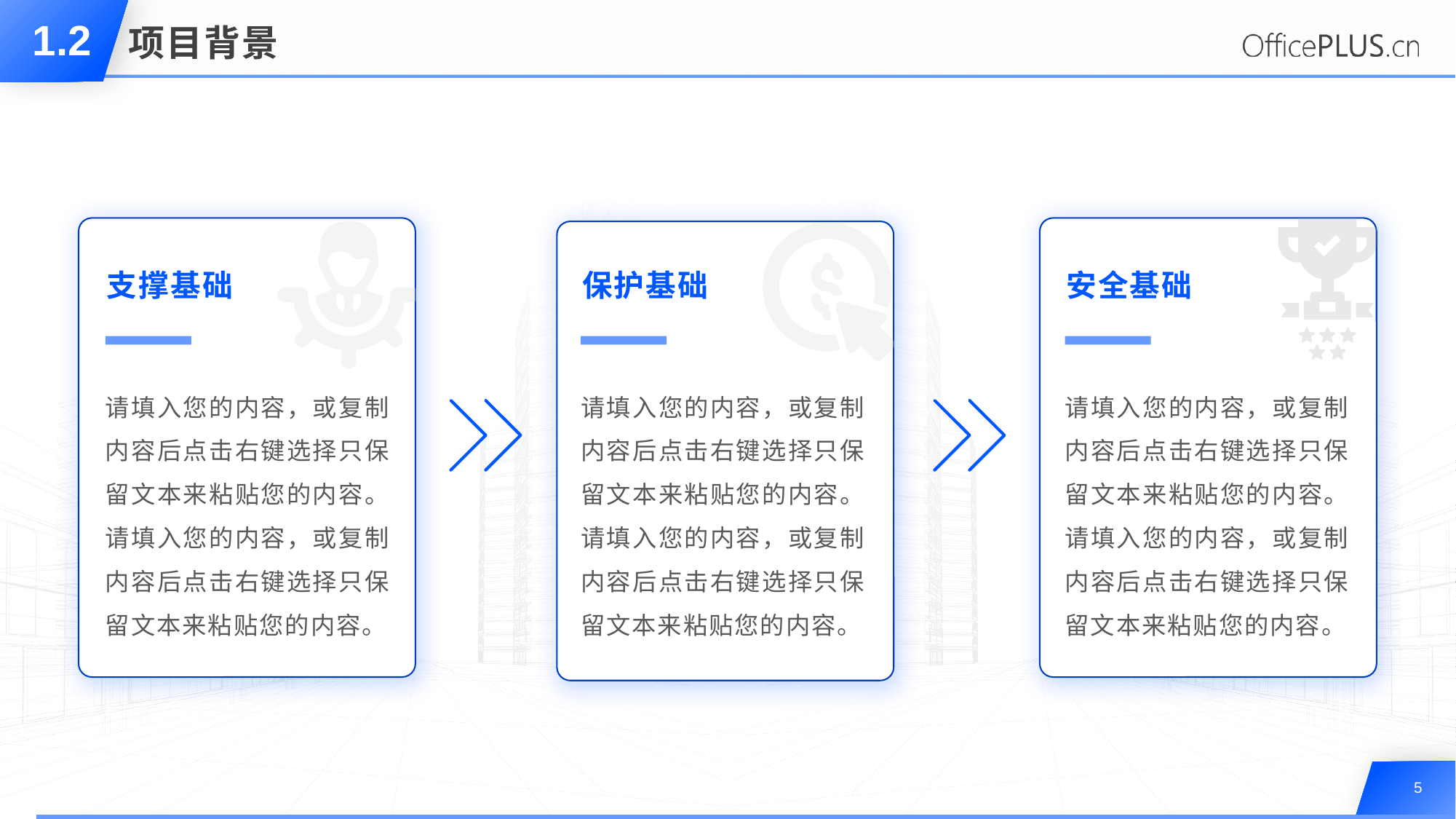

1.2
# 项目背景

支撑基础
保护基础
安全基础

请填入您的内容，或复制内容后点击右键选择只保留文本来粘贴您的内容。请填入您的内容，或复制内容后点击右键选择只保留文本来粘贴您的内容。
请填入您的内容，或复制内容后点击右键选择只保留文本来粘贴您的内容。请填入您的内容，或复制内容后点击右键选择只保留文本来粘贴您的内容。
请填入您的内容，或复制内容后点击右键选择只保留文本来粘贴您的内容。请填入您的内容，或复制内容后点击右键选择只保留文本来粘贴您的内容。

5